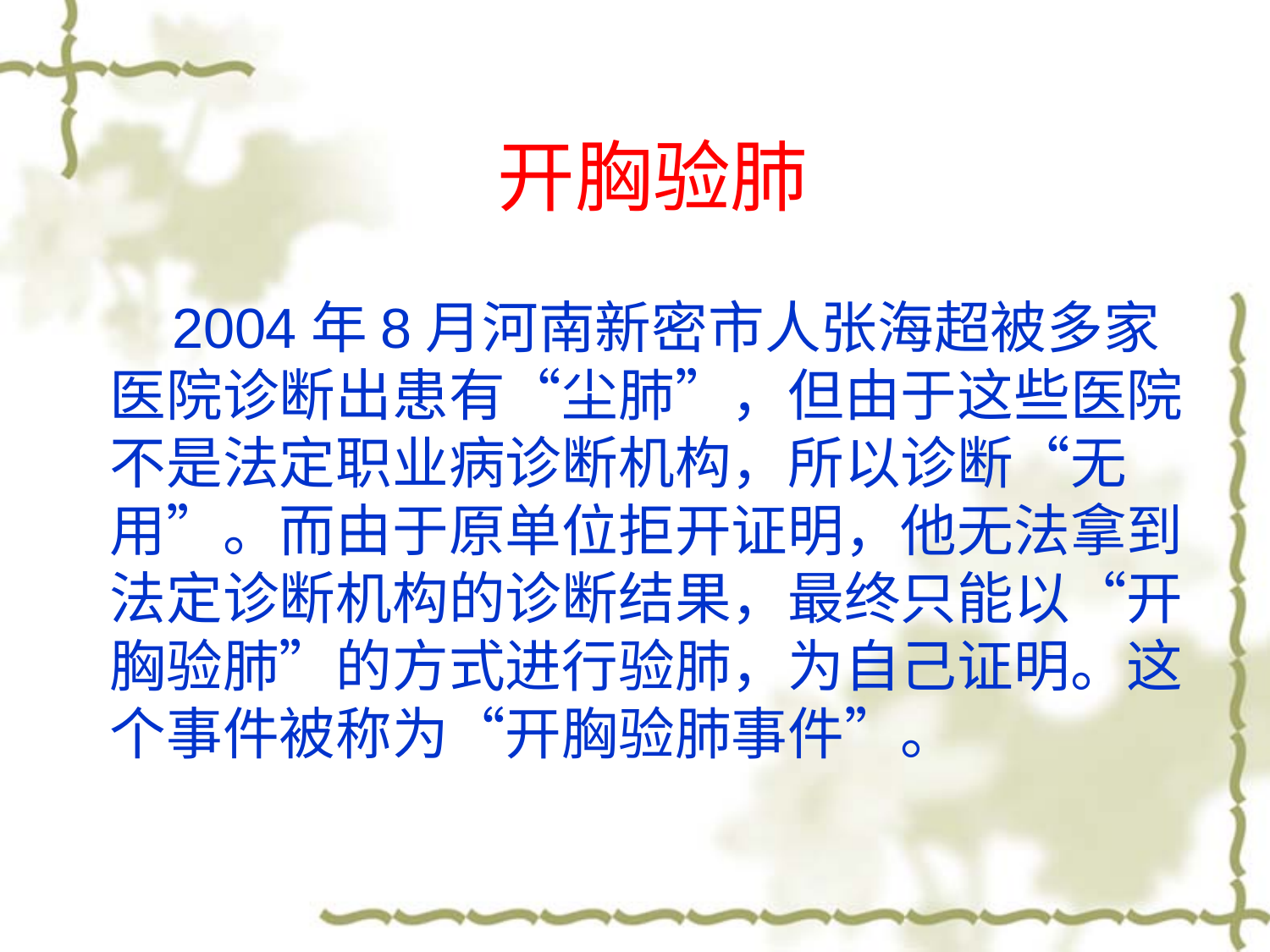

# 开胸验肺
       2004年8月河南新密市人张海超被多家医院诊断出患有“尘肺”，但由于这些医院不是法定职业病诊断机构，所以诊断“无用”。而由于原单位拒开证明，他无法拿到法定诊断机构的诊断结果，最终只能以“开胸验肺”的方式进行验肺，为自己证明。这个事件被称为“开胸验肺事件”。